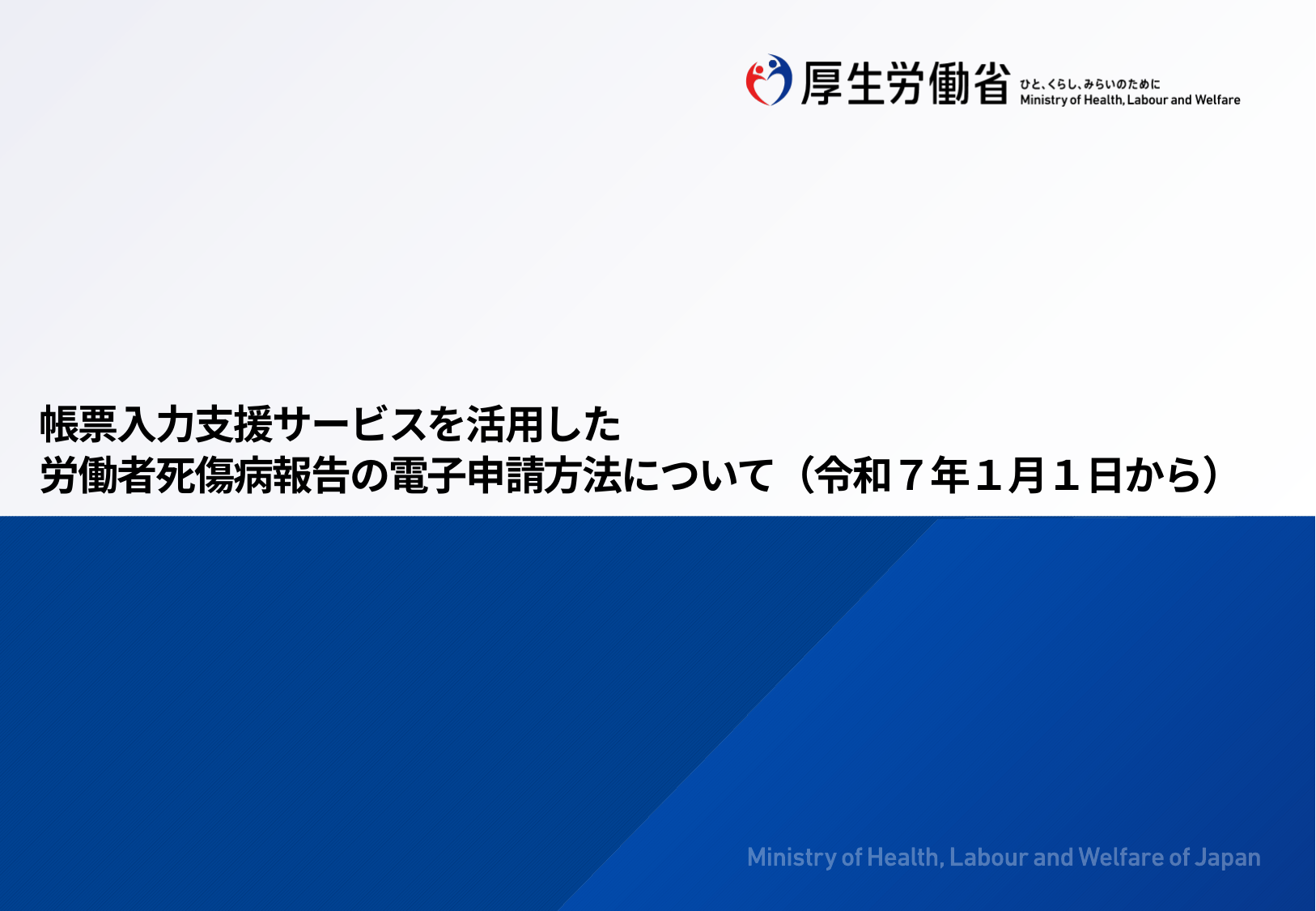

# 帳票入力支援サービスを活用した 労働者死傷病報告の電子申請方法について（令和７年１月１日から）